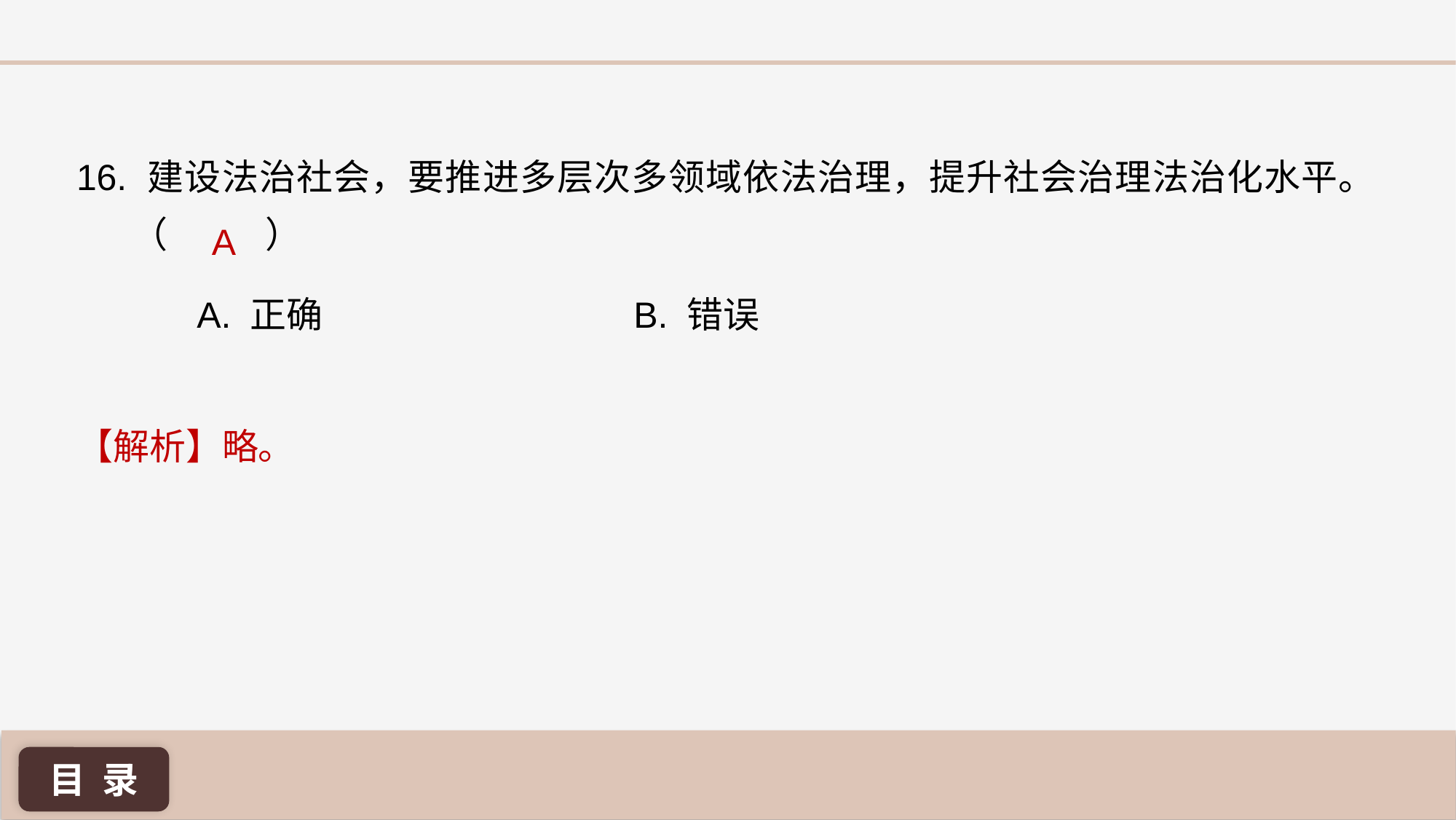

16. 建设法治社会，要推进多层次多领域依法治理，提升社会治理法治化水平。（            ）
A
A. 正确 			B. 错误
【解析】略。